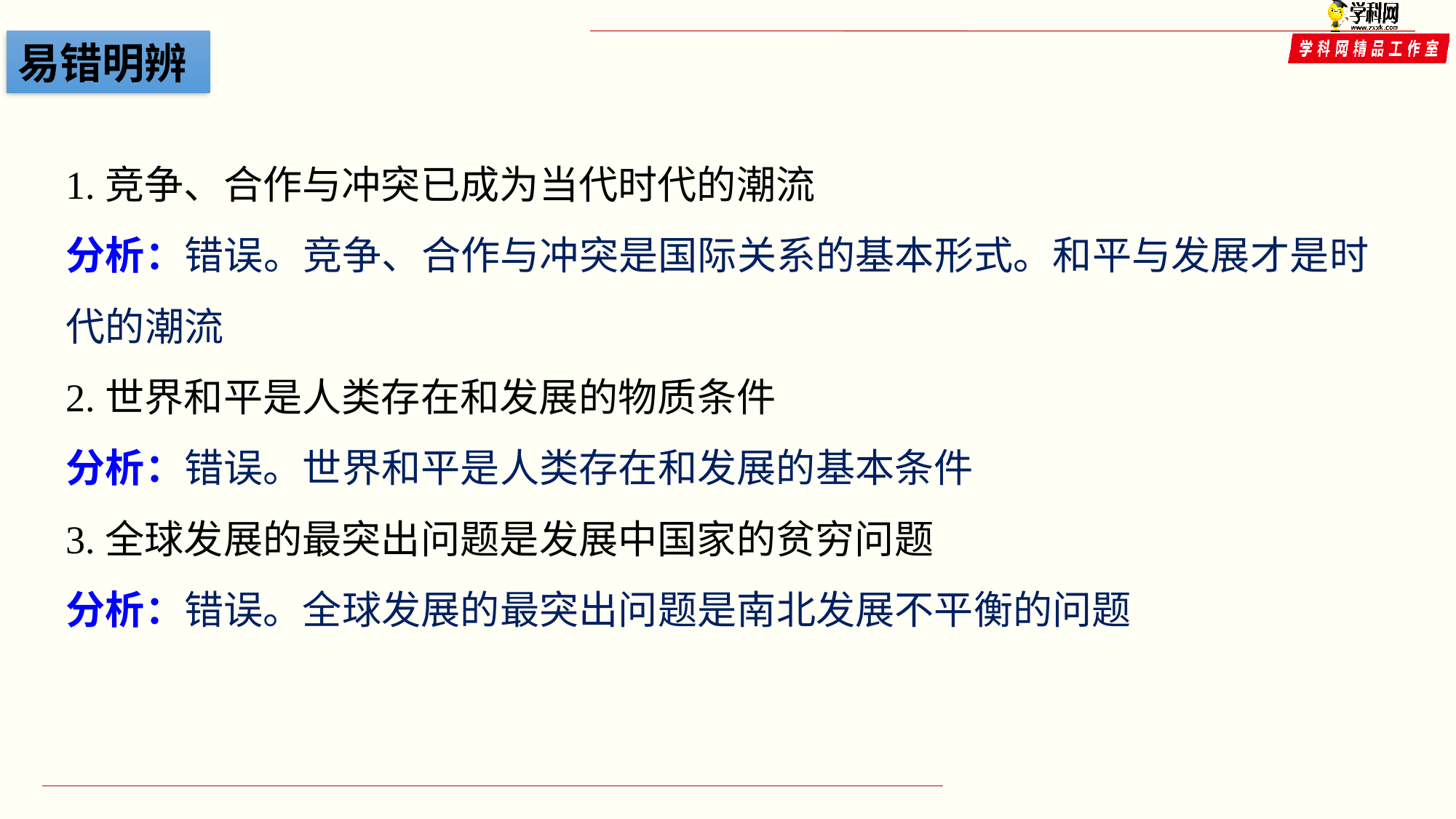

易错明辨
1.竞争、合作与冲突已成为当代时代的潮流
分析：错误。竞争、合作与冲突是国际关系的基本形式。和平与发展才是时代的潮流
2.世界和平是人类存在和发展的物质条件
分析：错误。世界和平是人类存在和发展的基本条件
3.全球发展的最突出问题是发展中国家的贫穷问题
分析：错误。全球发展的最突出问题是南北发展不平衡的问题